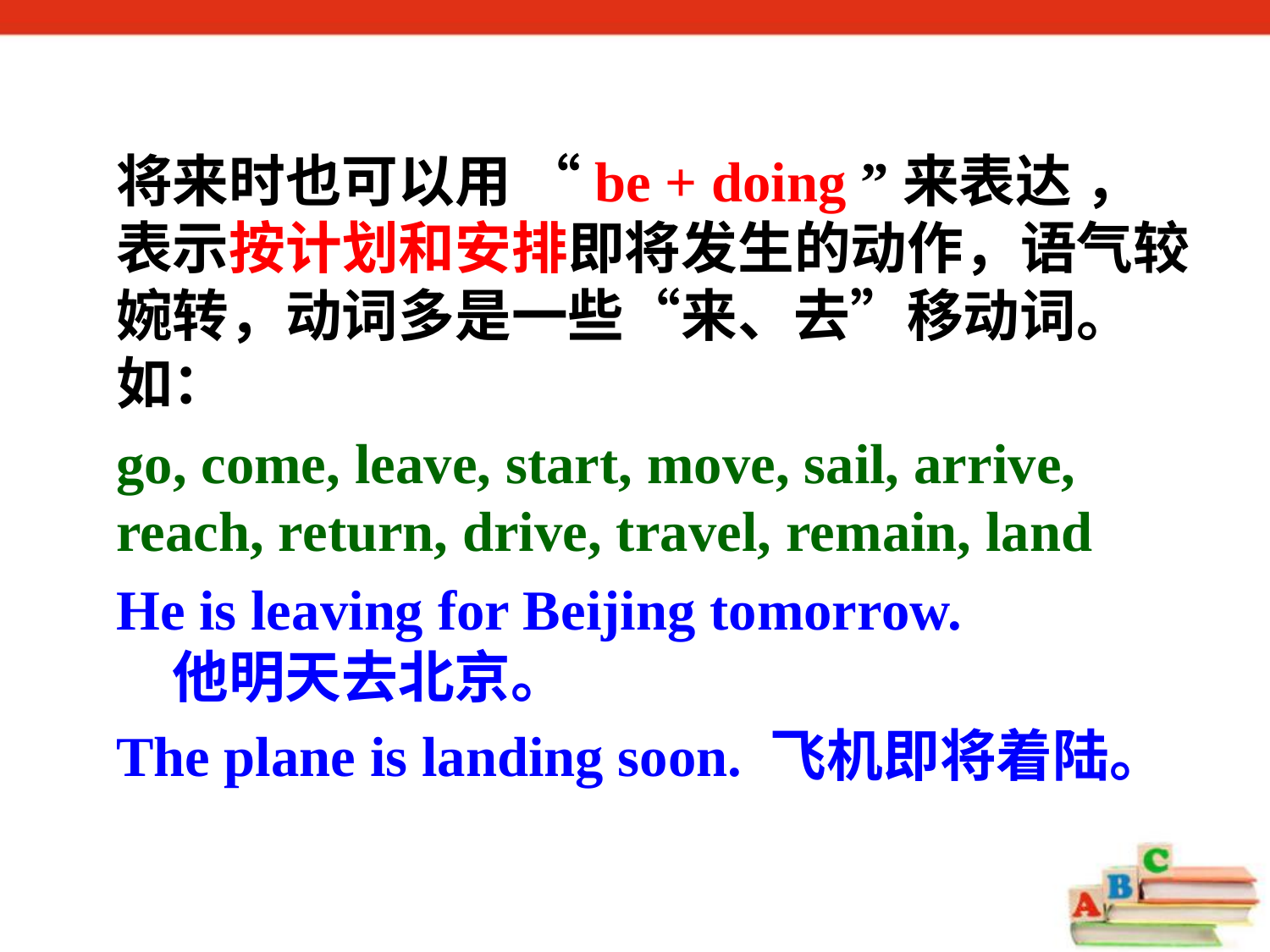

将来时也可以用 “be + doing ”来表达 ，表示按计划和安排即将发生的动作，语气较婉转，动词多是一些“来、去”移动词。如：
go, come, leave, start, move, sail, arrive, reach, return, drive, travel, remain, land
He is leaving for Beijing tomorrow.
   他明天去北京。
The plane is landing soon. 飞机即将着陆。